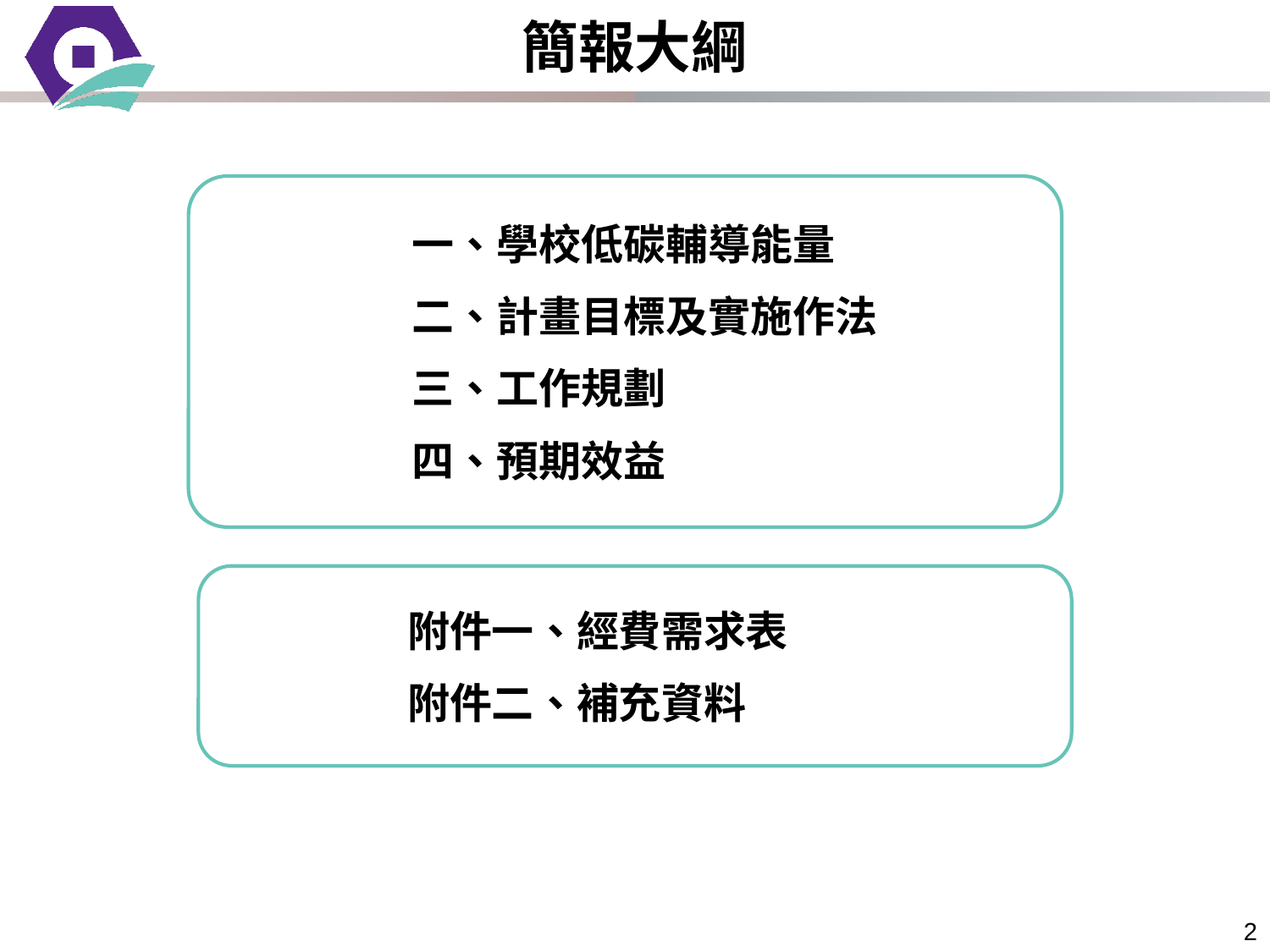

簡報大綱
一、學校低碳輔導能量
二、計畫目標及實施作法
三、工作規劃
四、預期效益
附件一、經費需求表
附件二、補充資料